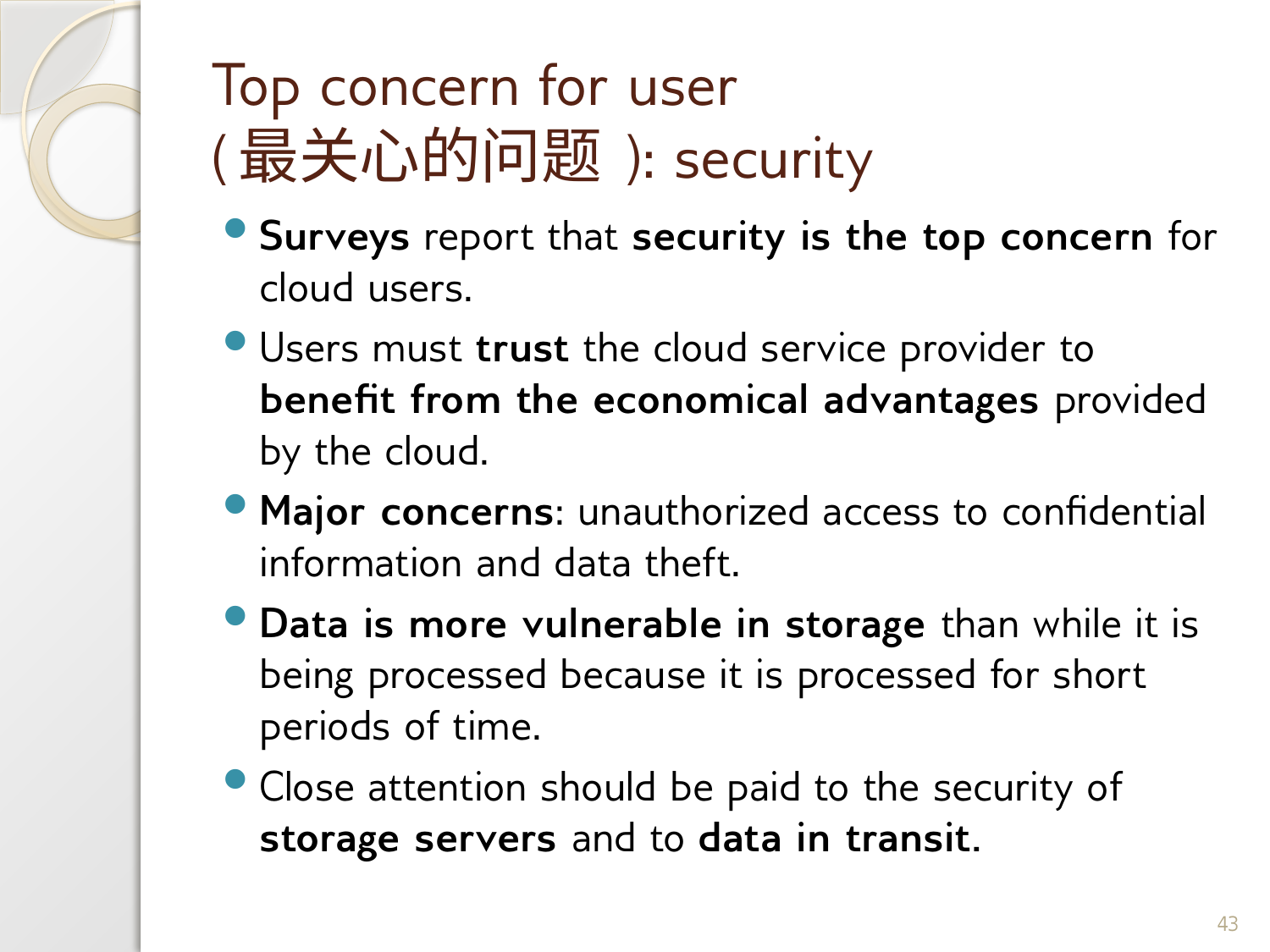

# Top concern for user (最关心的问题 ): security
Surveys report that security is the top concern for cloud users.
Users must trust the cloud service provider to benefit from the economical advantages provided by the cloud.
Major concerns: unauthorized access to confidential information and data theft.
Data is more vulnerable in storage than while it is being processed because it is processed for short periods of time.
Close attention should be paid to the security of storage servers and to data in transit.
43